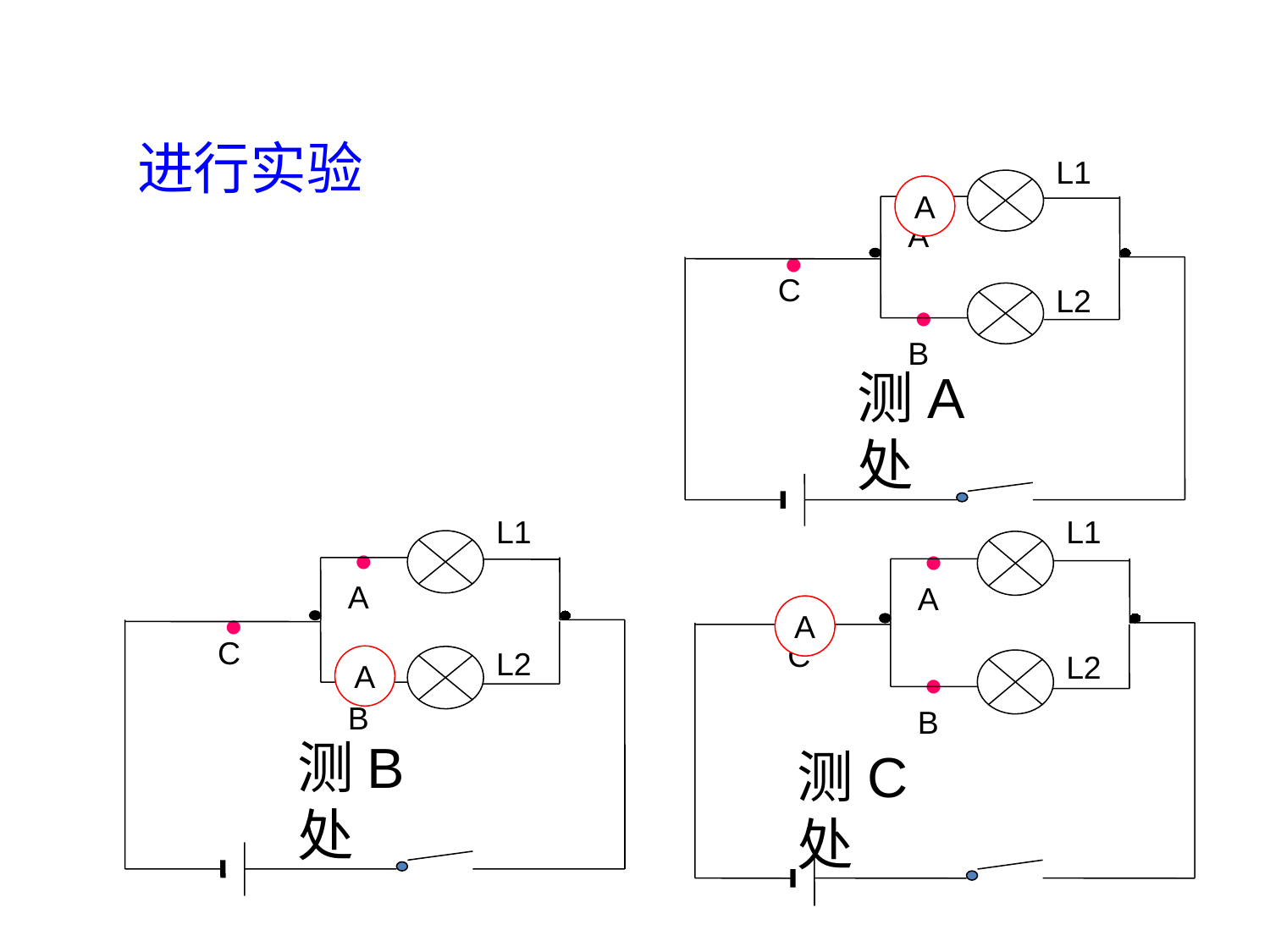

进行实验
L1

L2

●
A
●
C
●
B
A
测A处
L1

L2

●
A
●
C
●
B
L1

L2

●
A
●
C
●
B
A
A
测B处
测C处